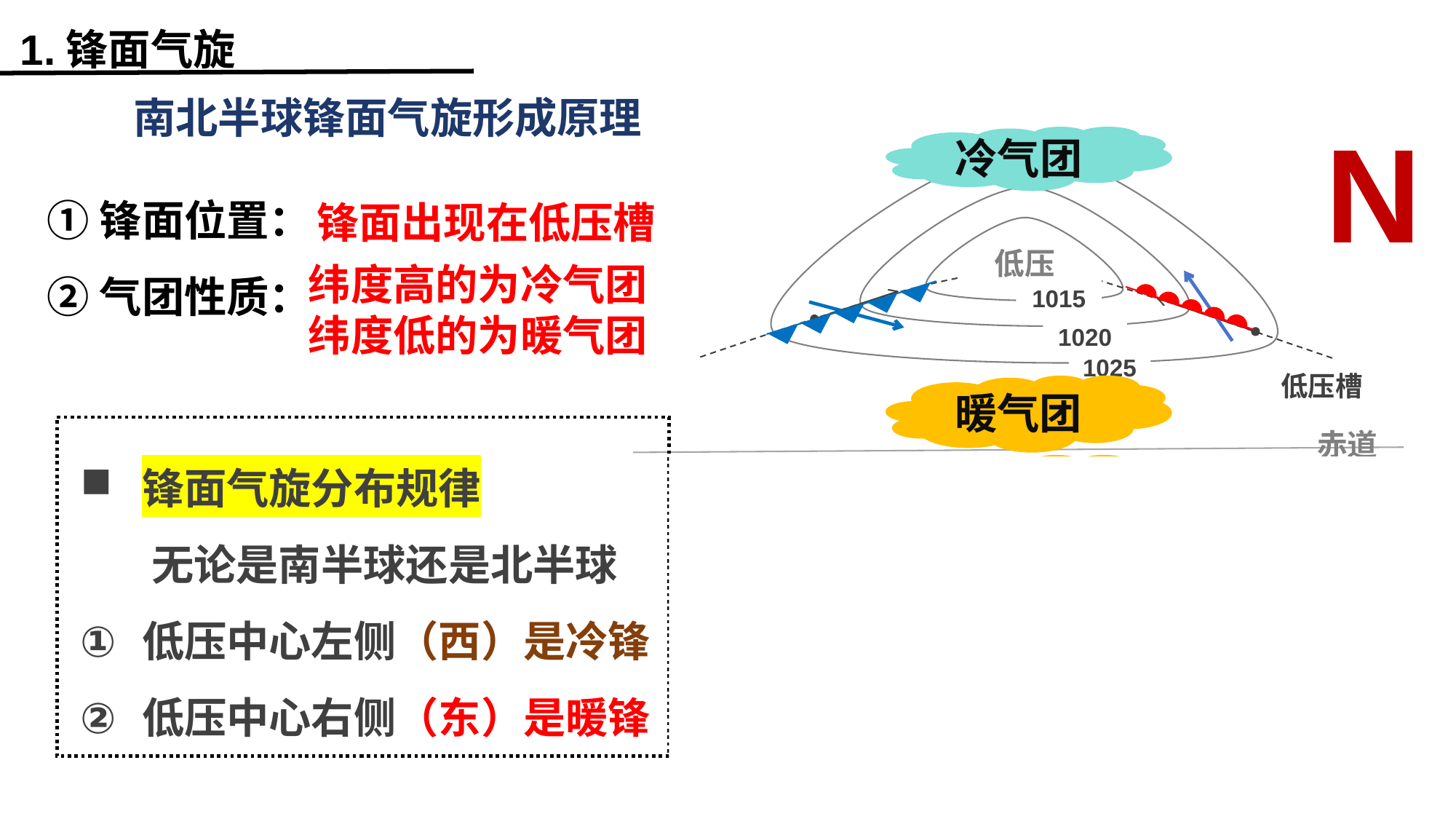

1.锋面气旋
南北半球锋面气旋形成原理
N
冷气团

①锋面位置：
②气团性质：
锋面出现在低压槽

低压

纬度高的为冷气团
纬度低的为暖气团
1015

1020
1025
低压槽
暖气团

赤道
锋面气旋分布规律
无论是南半球还是北半球
低压中心左侧（西）是冷锋
低压中心右侧（东）是暖锋
暖气团

低压

1015

低压槽
1020
S
1025
冷气团
水平气压梯度力
风向